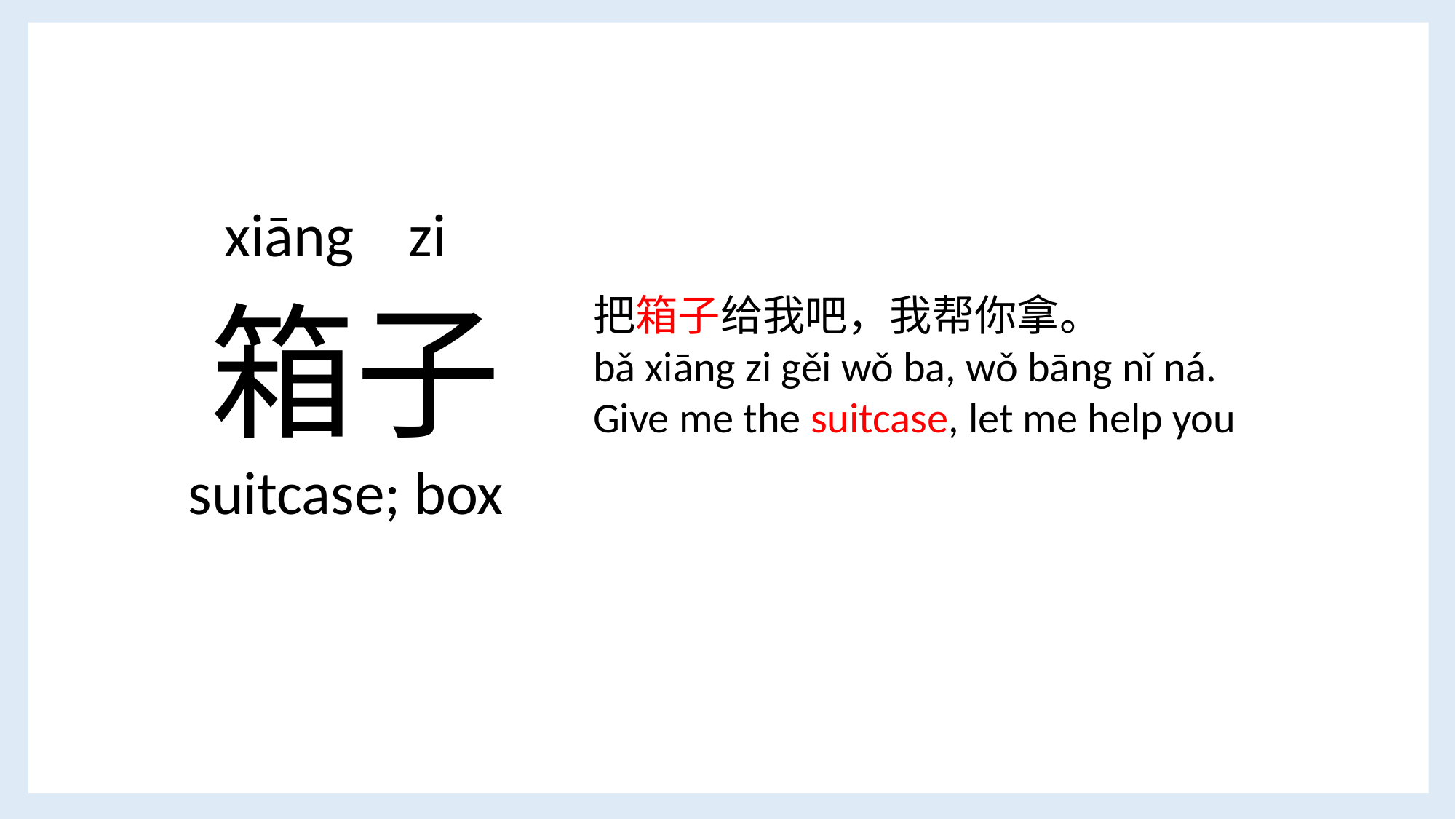

xiāng    zi
箱子
把箱子给我吧，我帮你拿。
bǎ xiāng zi gěi wǒ ba, wǒ bāng nǐ ná.
Give me the suitcase, let me help you
  suitcase; box